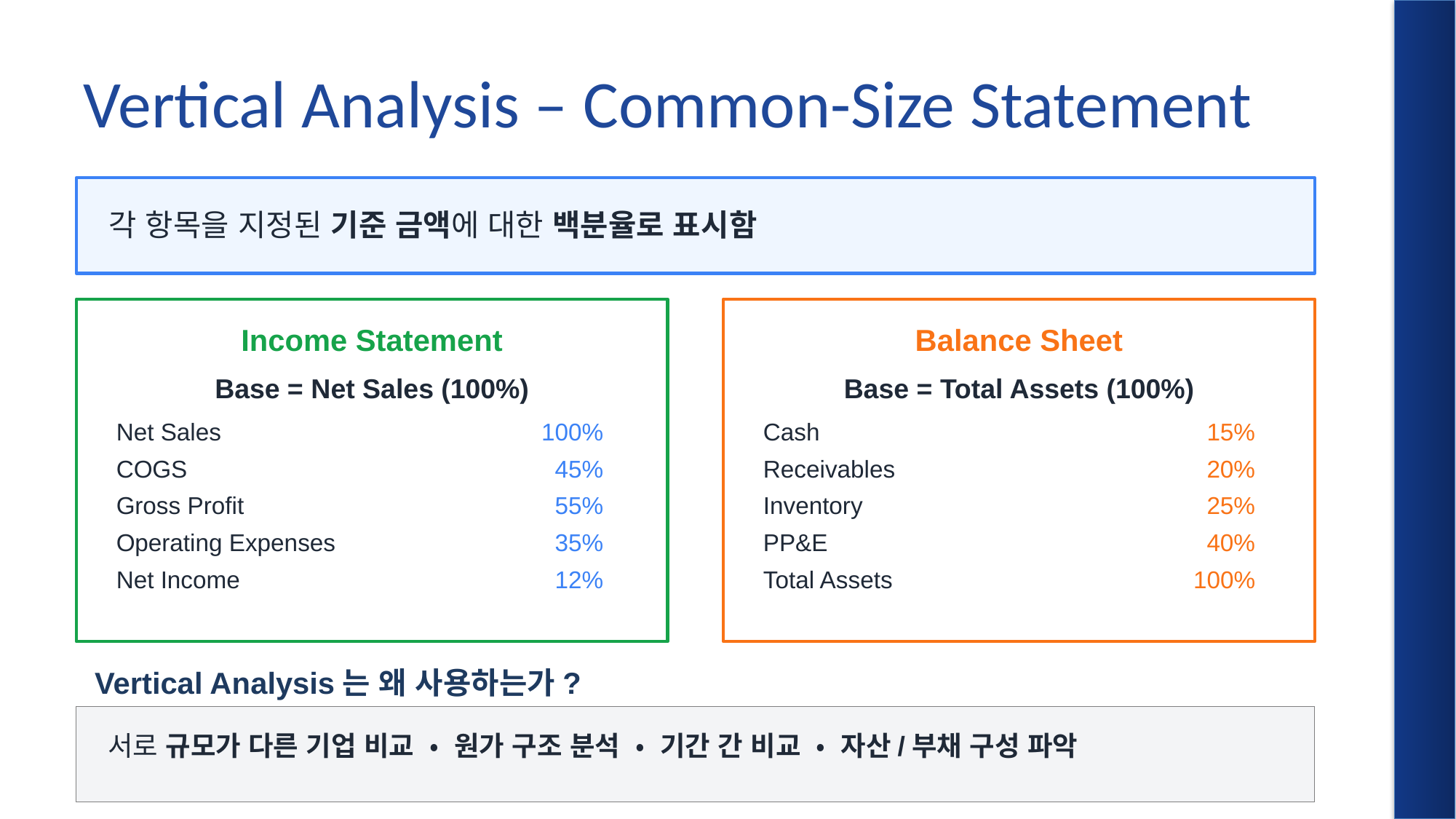

# Vertical Analysis – Common-Size Statement

각 항목을 지정된 기준 금액에 대한 백분율로 표시함

Income Statement
Balance Sheet
Base = Net Sales (100%)
Base = Total Assets (100%)
Net Sales
100%
Cash
15%
COGS
45%
Receivables
20%
Gross Profit
55%
Inventory
25%
Operating Expenses
35%
PP&E
40%
Net Income
12%
Total Assets
100%
Vertical Analysis는 왜 사용하는가?

서로 규모가 다른 기업 비교  •  원가 구조 분석  •  기간 간 비교  •  자산/부채 구성 파악